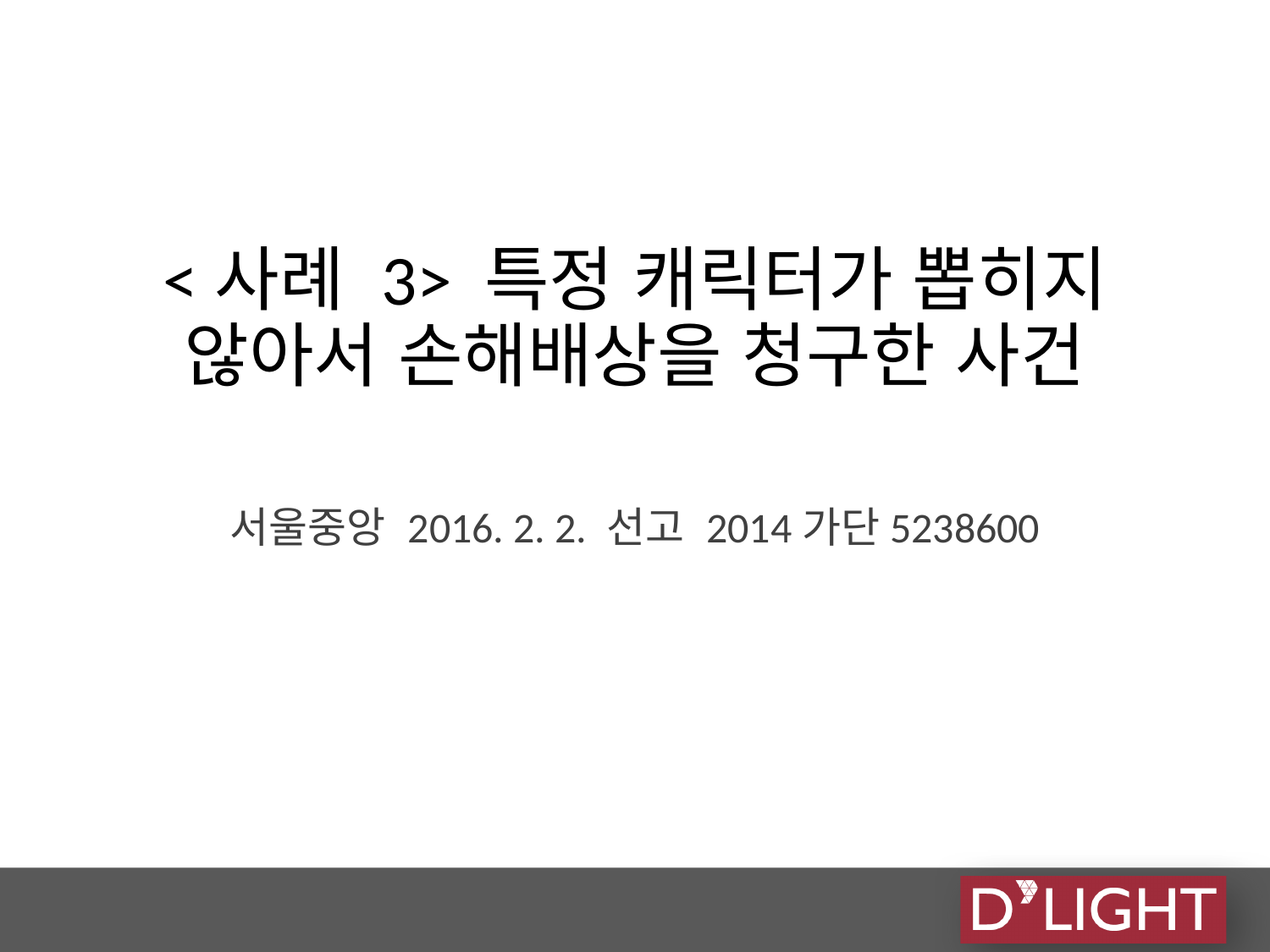

# <사례 3> 특정 캐릭터가 뽑히지 않아서 손해배상을 청구한 사건
서울중앙 2016. 2. 2. 선고 2014가단5238600